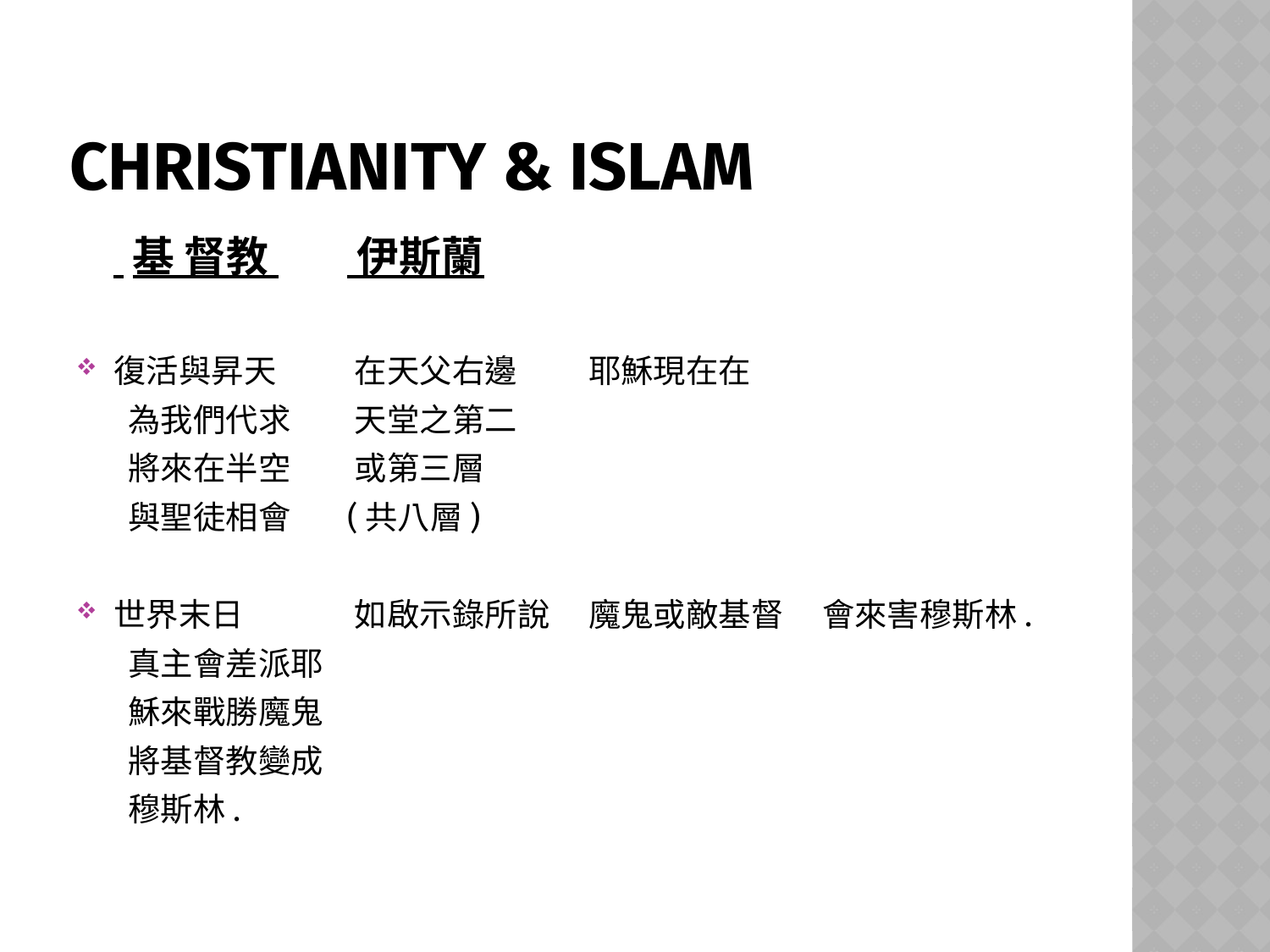

# Christianity & Islam
				 基 督教 		 伊斯蘭

復活與昇天 		 在天父右邊 		 耶穌現在在
				 為我們代求 		 天堂之第二
				 將來在半空 		 或第三層
				 與聖徒相會 		(共八層)

世界末日 		 如啟示錄所說 		 魔鬼或敵基督 								 會來害穆斯林.
							 真主會差派耶
							 穌來戰勝魔鬼
							 將基督教變成
							 穆斯林.